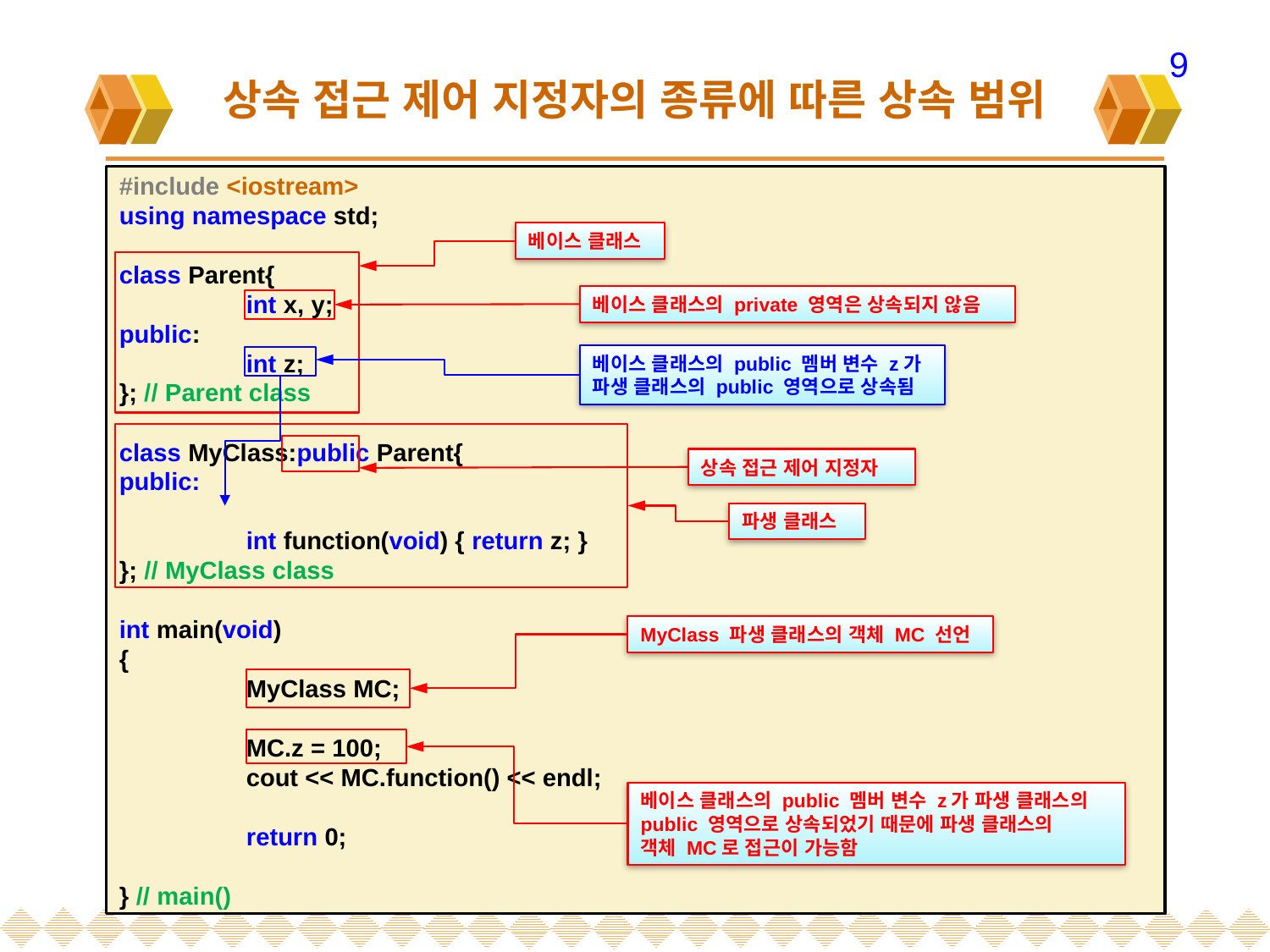

9
# 상속 접근 제어 지정자의 종류에 따른 상속 범위
#include <iostream>
using namespace std;

class Parent{
	int x, y;
public:
	int z;
}; // Parent class

class MyClass:public Parent{
public:

	int function(void) { return z; }
}; // MyClass class

int main(void)
{
	MyClass MC;

	MC.z = 100;
	cout << MC.function() << endl;

	return 0;

} // main()
베이스 클래스

베이스 클래스의 private 영역은 상속되지 않음

베이스 클래스의 public 멤버 변수 z가
파생 클래스의 public 영역으로 상속됨

상속 접근 제어 지정자
파생 클래스
MyClass 파생 클래스의 객체 MC 선언

베이스 클래스의 public 멤버 변수 z가 파생 클래스의
public 영역으로 상속되었기 때문에 파생 클래스의
객체 MC로 접근이 가능함